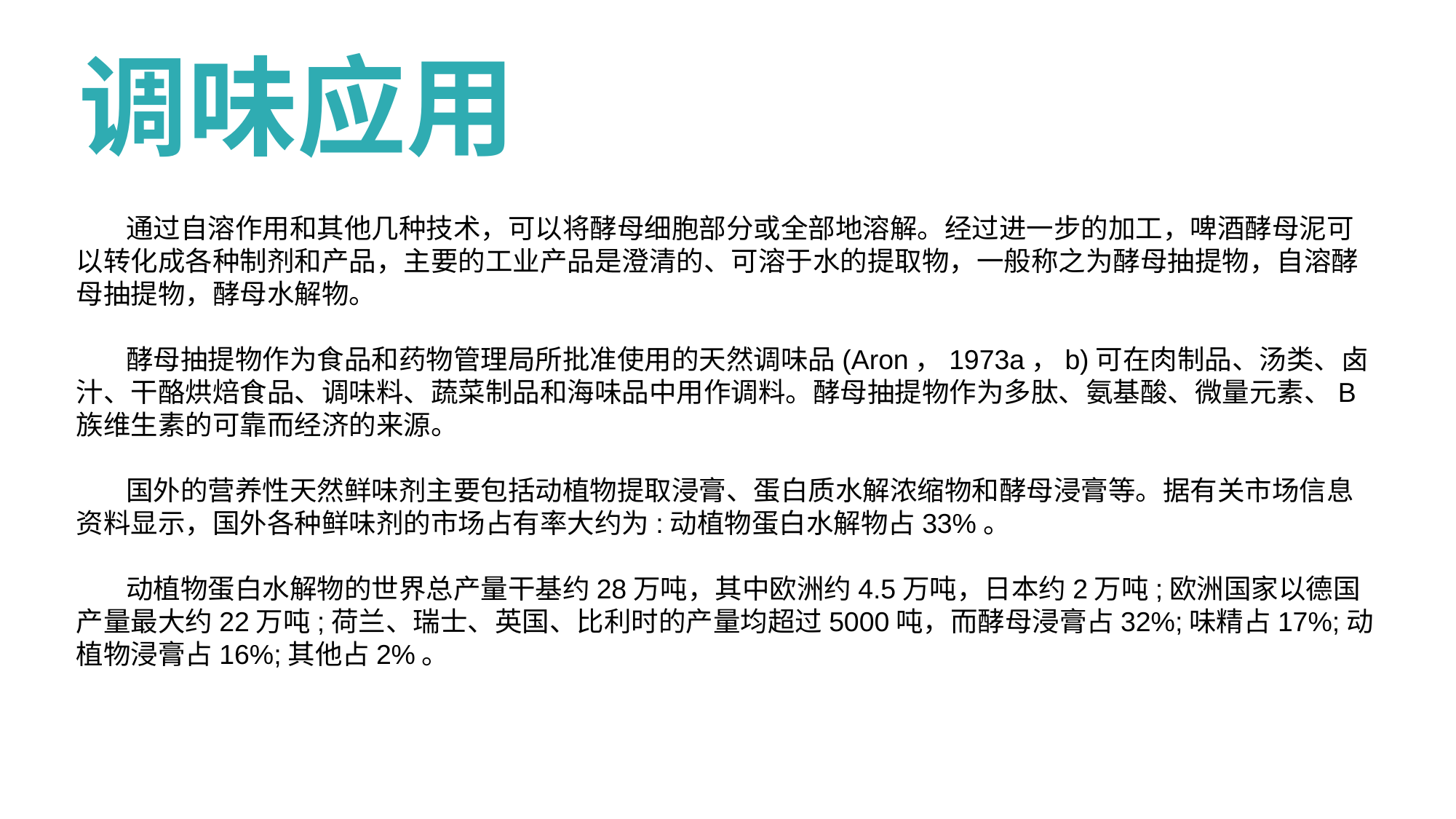

调味应用
       通过自溶作用和其他几种技术，可以将酵母细胞部分或全部地溶解。经过进一步的加工，啤酒酵母泥可以转化成各种制剂和产品，主要的工业产品是澄清的、可溶于水的提取物，一般称之为酵母抽提物，自溶酵母抽提物，酵母水解物。

       酵母抽提物作为食品和药物管理局所批准使用的天然调味品(Aron，1973a，b)可在肉制品、汤类、卤汁、干酪烘焙食品、调味料、蔬菜制品和海味品中用作调料。酵母抽提物作为多肽、氨基酸、微量元素、B族维生素的可靠而经济的来源。

       国外的营养性天然鲜味剂主要包括动植物提取浸膏、蛋白质水解浓缩物和酵母浸膏等。据有关市场信息资料显示，国外各种鲜味剂的市场占有率大约为:动植物蛋白水解物占33%。

       动植物蛋白水解物的世界总产量干基约28万吨，其中欧洲约4.5万吨，日本约2万吨;欧洲国家以德国产量最大约22万吨;荷兰、瑞士、英国、比利时的产量均超过5000吨，而酵母浸膏占32%;味精占17%;动植物浸膏占16%;其他占2%。